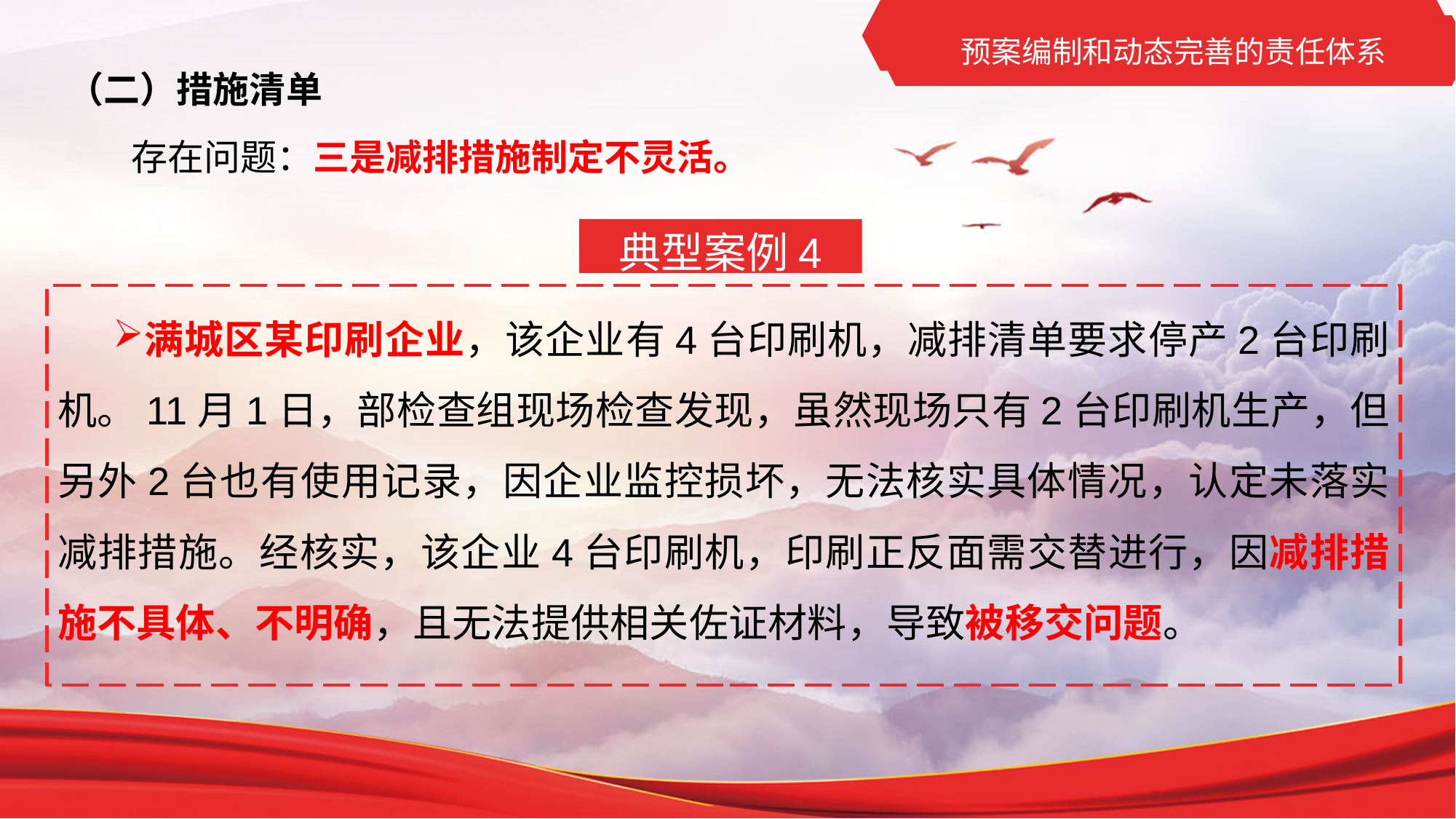

预案编制和动态完善的责任体系
预案编制和动态完善的责任体系
（二）措施清单
    存在问题：三是减排措施制定不灵活。
典型案例4
满城区某印刷企业，该企业有4台印刷机，减排清单要求停产2台印刷机。11月1日，部检查组现场检查发现，虽然现场只有2台印刷机生产，但另外2台也有使用记录，因企业监控损坏，无法核实具体情况，认定未落实减排措施。经核实，该企业4台印刷机，印刷正反面需交替进行，因减排措施不具体、不明确，且无法提供相关佐证材料，导致被移交问题。